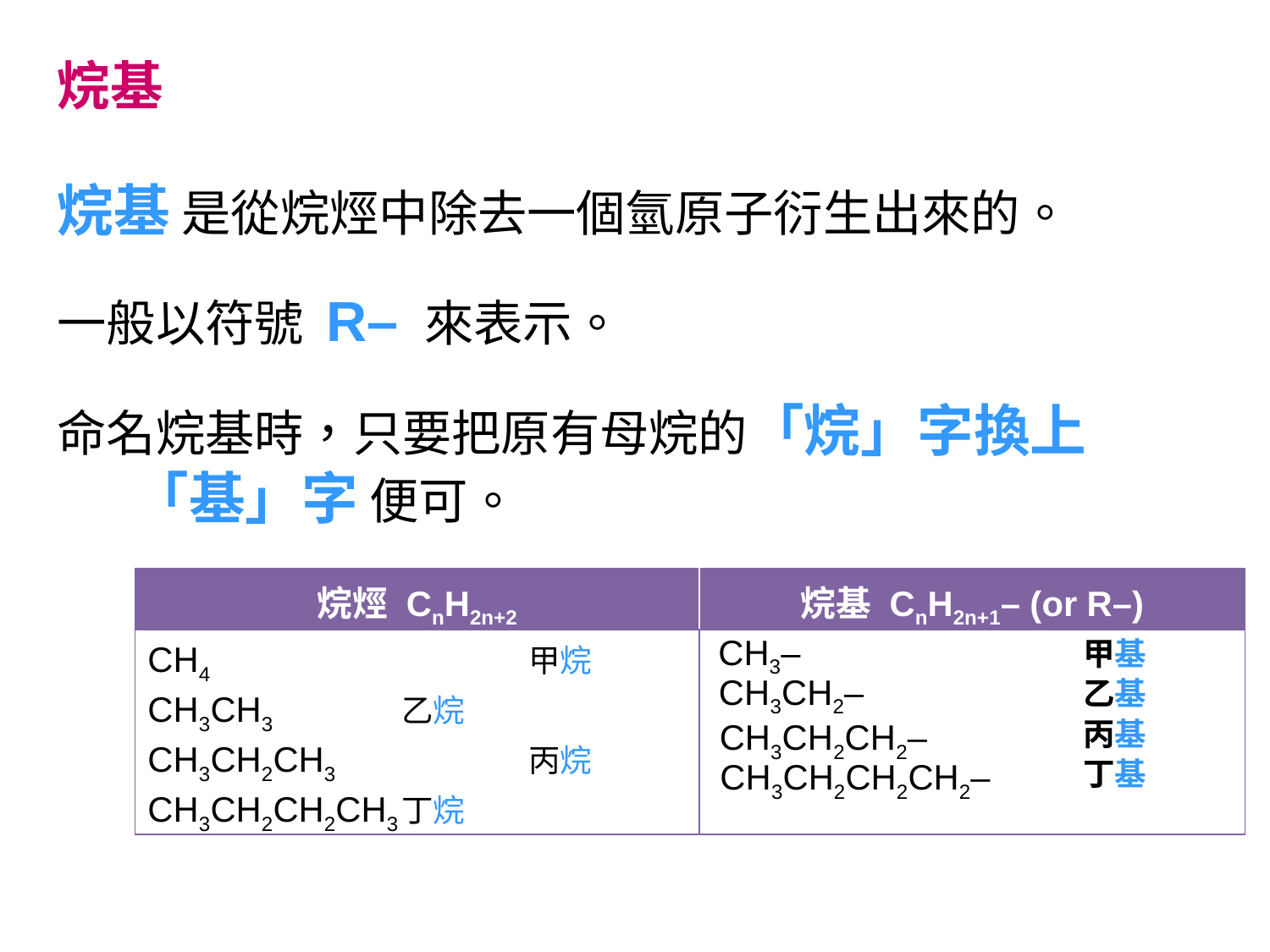

烷基
烷基 是從烷烴中除去一個氫原子衍生出來的。
一般以符號 R– 來表示。
命名烷基時，只要把原有母烷的「烷」字換上「基」字 便可。
| 烷烴 CnH2n+2 | 烷基 CnH2n+1– (or R–) |
| --- | --- |
| CH4 甲烷 CH3CH3 乙烷 CH3CH2CH3 丙烷 CH3CH2CH2CH3 丁烷 |  |
CH3–
甲基
CH3CH2–
乙基
丙基
CH3CH2CH2–
丁基
CH3CH2CH2CH2–